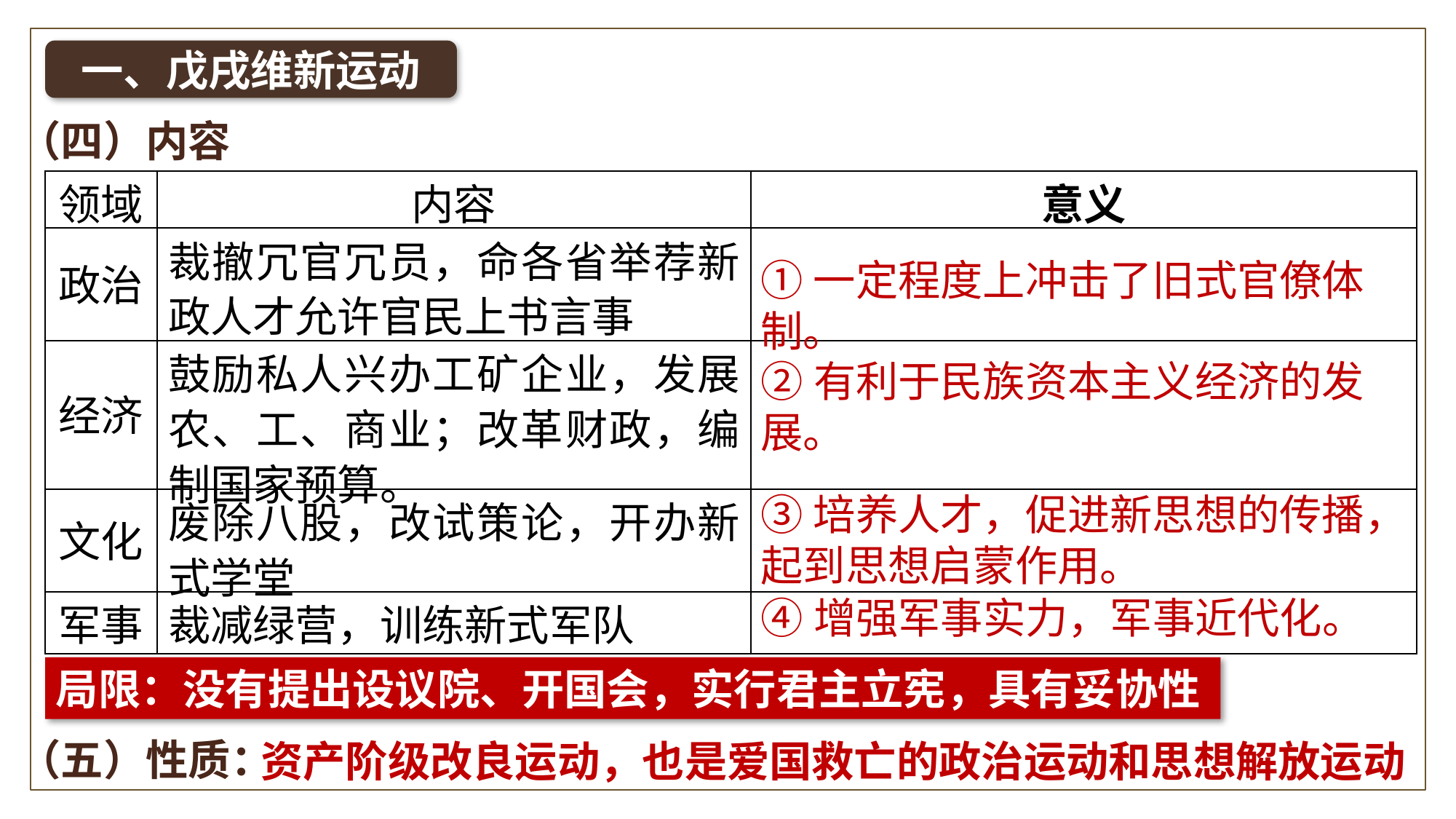

一、戊戌维新运动
（四）内容
| 领域 | 内容 | 意义 |
| --- | --- | --- |
| 政治 | 裁撤冗官冗员，命各省举荐新政人才允许官民上书言事 |  |
| 经济 | 鼓励私人兴办工矿企业，发展农、工、商业；改革财政，编制国家预算。 |  |
| 文化 | 废除八股，改试策论，开办新式学堂 |  |
| 军事 | 裁减绿营，训练新式军队 |  |
①一定程度上冲击了旧式官僚体制。
②有利于民族资本主义经济的发展。
③培养人才，促进新思想的传播，起到思想启蒙作用。
④增强军事实力，军事近代化。
局限：没有提出设议院、开国会，实行君主立宪，具有妥协性
（五）性质：
资产阶级改良运动，也是爱国救亡的政治运动和思想解放运动